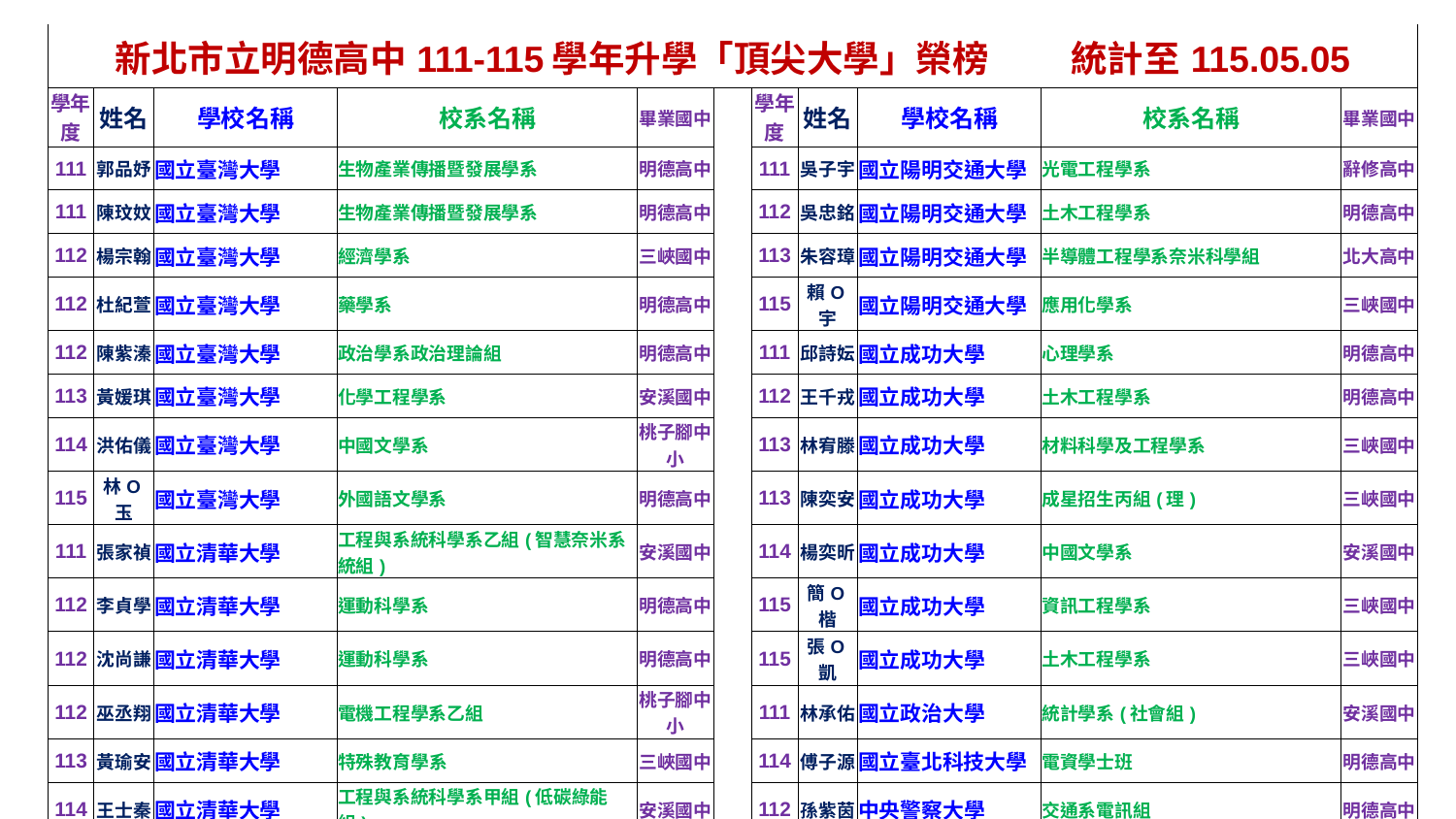

| 新北市立明德高中111-115學年升學「頂尖大學」榮榜 統計至115.05.05 |  |  |  |  |  |  |  |  |  |  |
| --- | --- | --- | --- | --- | --- | --- | --- | --- | --- | --- |
| 學年度 | 姓名 | 學校名稱 | 校系名稱 | 畢業國中 |  | 學年度 | 姓名 | 學校名稱 | 校系名稱 | 畢業國中 |
| 111 | 郭品妤 | 國立臺灣大學 | 生物產業傳播暨發展學系 | 明德高中 |  | 111 | 吳子宇 | 國立陽明交通大學 | 光電工程學系 | 辭修高中 |
| 111 | 陳玟妏 | 國立臺灣大學 | 生物產業傳播暨發展學系 | 明德高中 |  | 112 | 吳忠銘 | 國立陽明交通大學 | 土木工程學系 | 明德高中 |
| 112 | 楊宗翰 | 國立臺灣大學 | 經濟學系 | 三峽國中 |  | 113 | 朱容璋 | 國立陽明交通大學 | 半導體工程學系奈米科學組 | 北大高中 |
| 112 | 杜紀萱 | 國立臺灣大學 | 藥學系 | 明德高中 |  | 115 | 賴O宇 | 國立陽明交通大學 | 應用化學系 | 三峽國中 |
| 112 | 陳紫溱 | 國立臺灣大學 | 政治學系政治理論組 | 明德高中 |  | 111 | 邱詩妘 | 國立成功大學 | 心理學系 | 明德高中 |
| 113 | 黃媛琪 | 國立臺灣大學 | 化學工程學系 | 安溪國中 |  | 112 | 王千戎 | 國立成功大學 | 土木工程學系 | 明德高中 |
| 114 | 洪佑儀 | 國立臺灣大學 | 中國文學系 | 桃子腳中小 |  | 113 | 林宥滕 | 國立成功大學 | 材料科學及工程學系 | 三峽國中 |
| 115 | 林O玉 | 國立臺灣大學 | 外國語文學系 | 明德高中 |  | 113 | 陳奕安 | 國立成功大學 | 成星招生丙組(理) | 三峽國中 |
| 111 | 張家禎 | 國立清華大學 | 工程與系統科學系乙組(智慧奈米系統組) | 安溪國中 |  | 114 | 楊奕昕 | 國立成功大學 | 中國文學系 | 安溪國中 |
| 112 | 李貞學 | 國立清華大學 | 運動科學系 | 明德高中 |  | 115 | 簡O楷 | 國立成功大學 | 資訊工程學系 | 三峽國中 |
| 112 | 沈尚謙 | 國立清華大學 | 運動科學系 | 明德高中 |  | 115 | 張O凱 | 國立成功大學 | 土木工程學系 | 三峽國中 |
| 112 | 巫丞翔 | 國立清華大學 | 電機工程學系乙組 | 桃子腳中小 |  | 111 | 林承佑 | 國立政治大學 | 統計學系(社會組) | 安溪國中 |
| 113 | 黃瑜安 | 國立清華大學 | 特殊教育學系 | 三峽國中 |  | 114 | 傅子源 | 國立臺北科技大學 | 電資學士班 | 明德高中 |
| 114 | 王士秦 | 國立清華大學 | 工程與系統科學系甲組(低碳綠能組) | 安溪國中 |  | 112 | 孫紫茵 | 中央警察大學 | 交通系電訊組 | 明德高中 |
| 115 | 蔡O恩 | 國立清華大學 | 人文社會學院學士班 | 明德高中 |  | 115 | 蘇O齊 | 日本兵庫縣立大學 | 國際商經學部 | 衛理女中 |